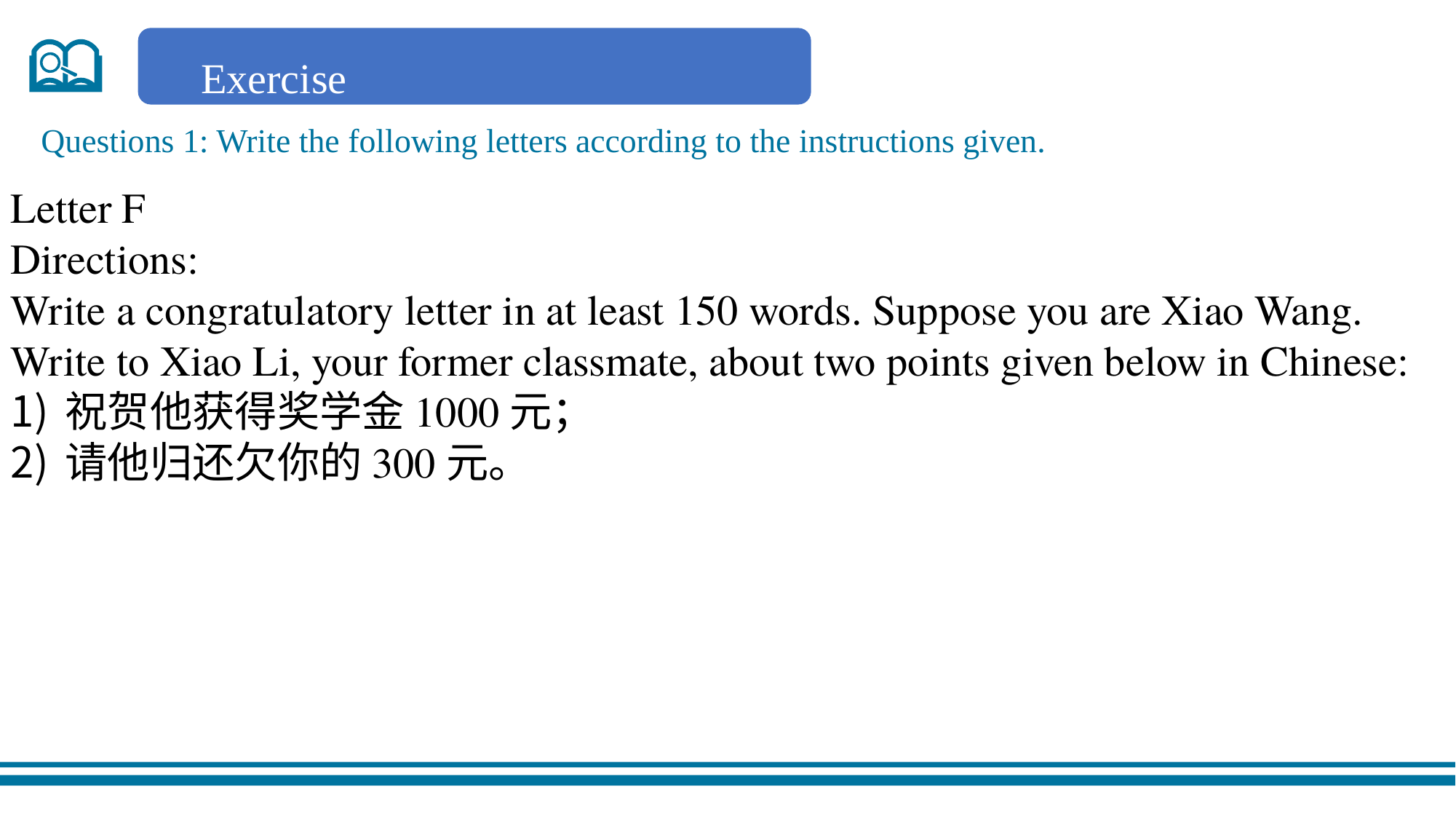

Exercise
Questions 1: Write the following letters according to the instructions given.
Letter F
Directions:
Write a congratulatory letter in at least 150 words. Suppose you are Xiao Wang. Write to Xiao Li, your former classmate, about two points given below in Chinese:
祝贺他获得奖学金1000元；
请他归还欠你的300元。